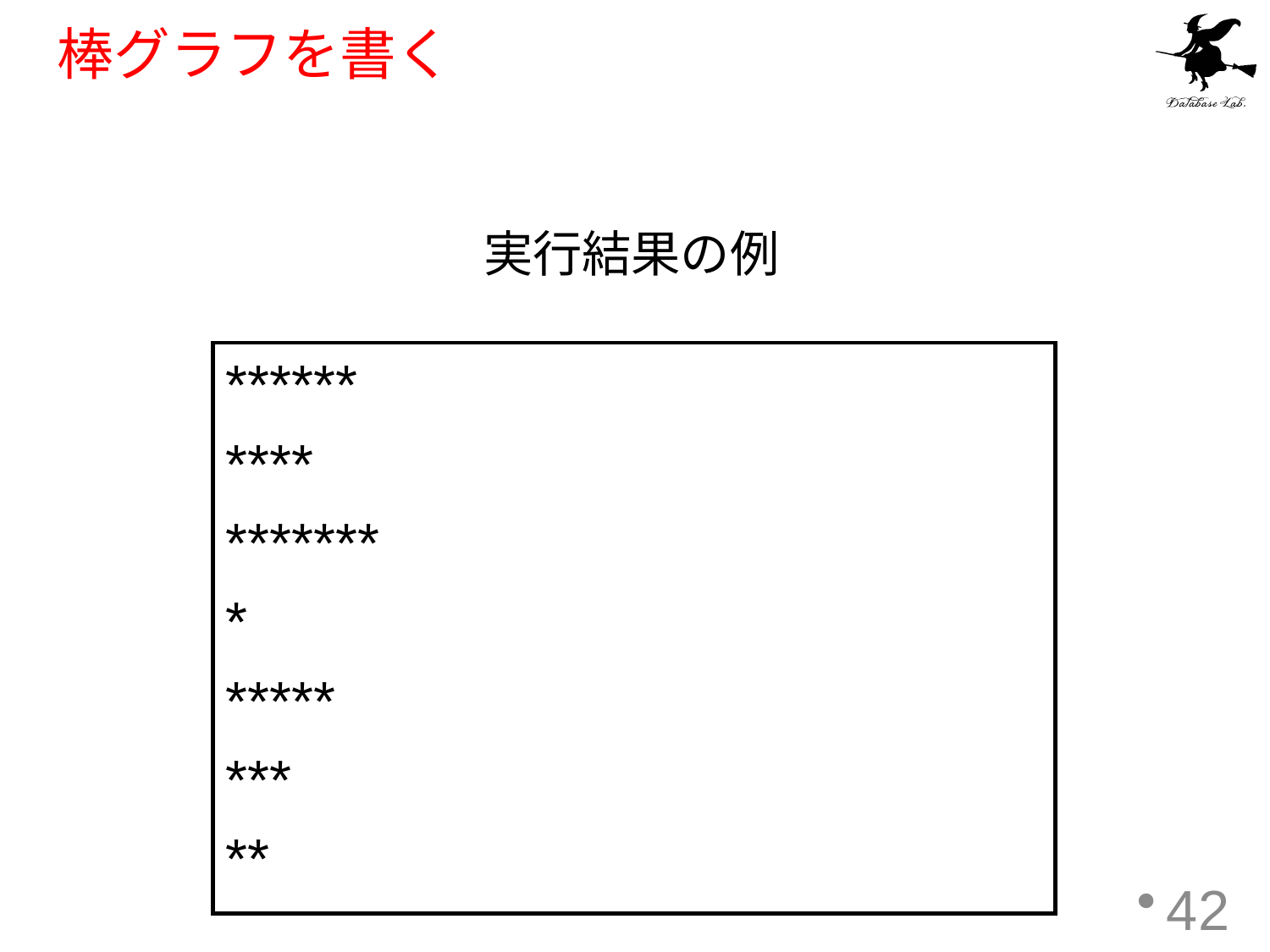

# 棒グラフを書く
実行結果の例
******
****
*******
*
*****
***
**
42